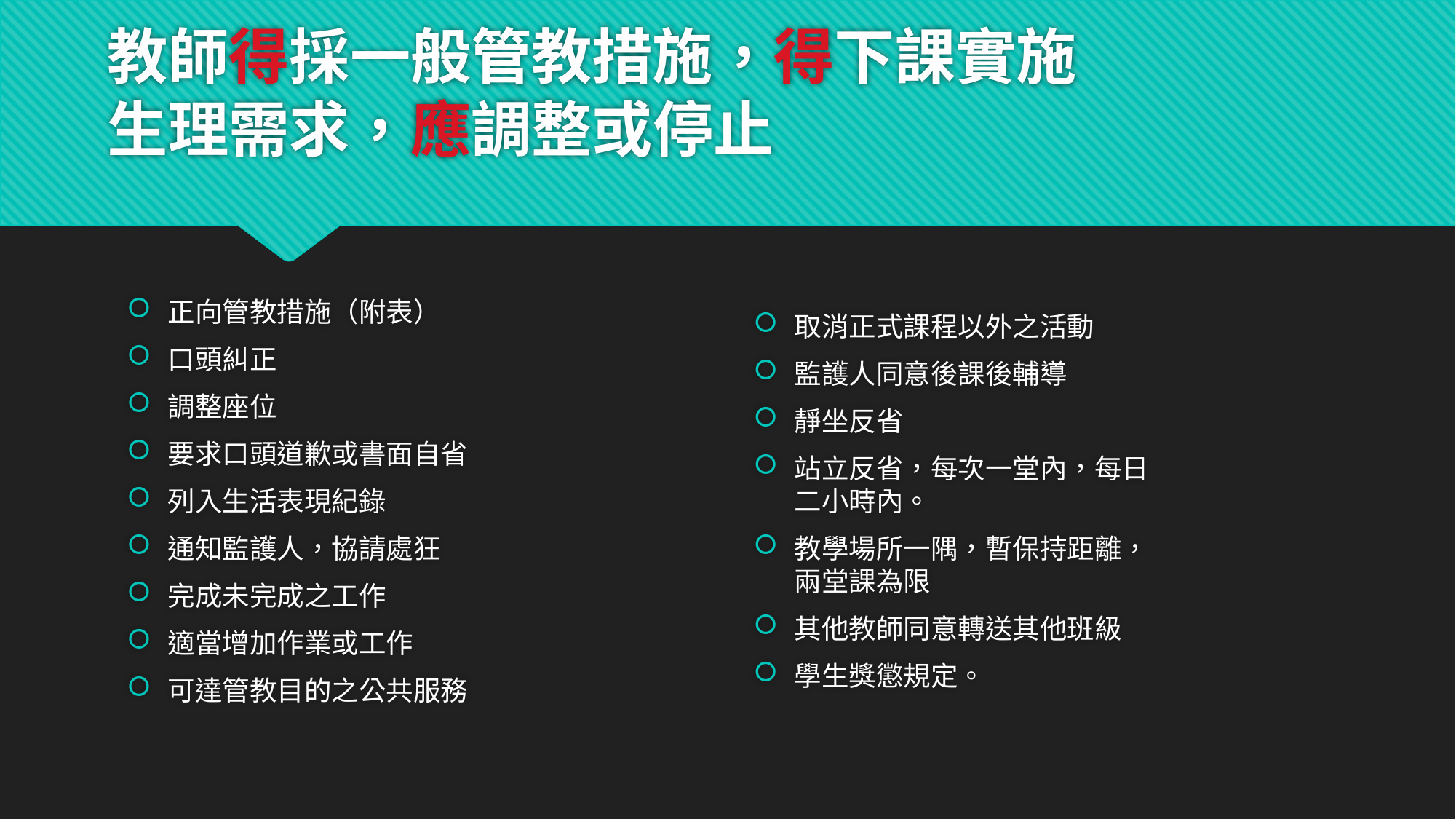

# 教師得採一般管教措施，得下課實施 生理需求，應調整或停止
取消正式課程以外之活動
監護人同意後課後輔導
靜坐反省
站立反省，每次一堂內，每日二小時內。
教學場所一隅，暫保持距離，兩堂課為限
其他教師同意轉送其他班級
學生獎懲規定。
正向管教措施（附表）
口頭糾正
調整座位
要求口頭道歉或書面自省
列入生活表現紀錄
通知監護人，協請處狂
完成未完成之工作
適當增加作業或工作
可達管教目的之公共服務